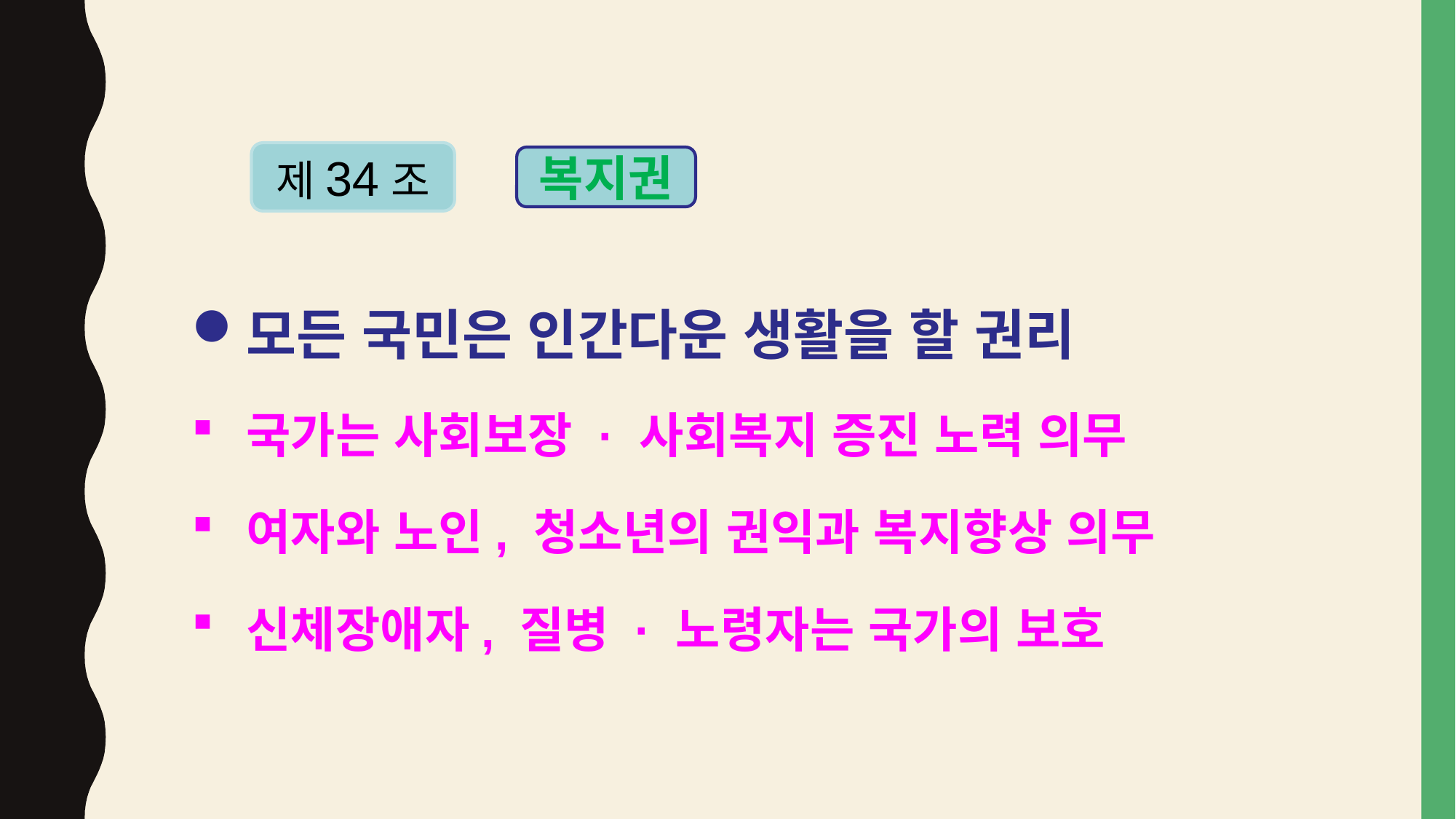

제34조
복지권
모든 국민은 인간다운 생활을 할 권리
국가는 사회보장 · 사회복지 증진 노력 의무
여자와 노인, 청소년의 권익과 복지향상 의무
신체장애자, 질병 · 노령자는 국가의 보호